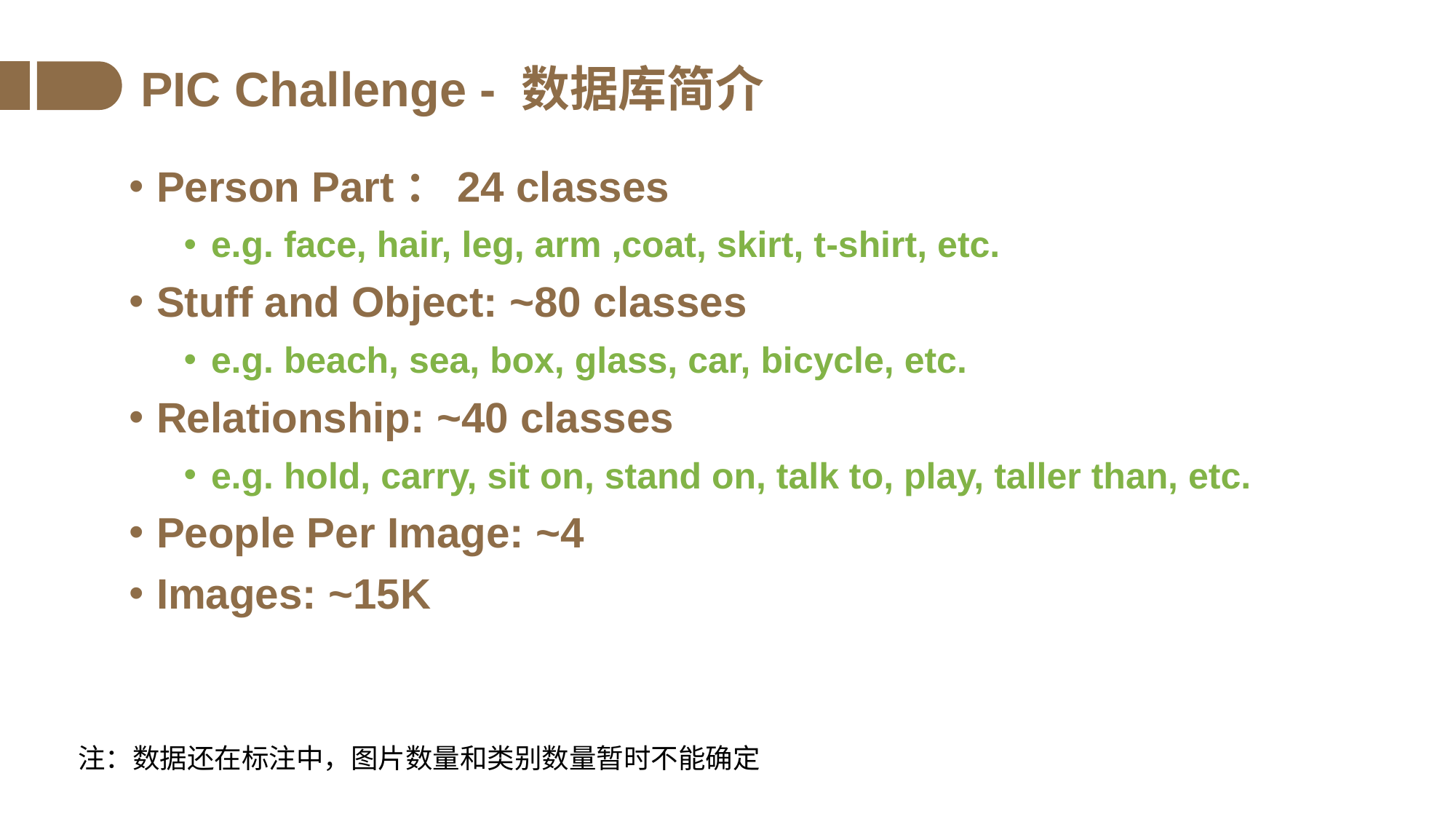

PIC Challenge - 数据库简介

Person Part：24 classes
e.g. face, hair, leg, arm ,coat, skirt, t-shirt, etc.
Stuff and Object: ~80 classes
e.g. beach, sea, box, glass, car, bicycle, etc.
Relationship: ~40 classes
e.g. hold, carry, sit on, stand on, talk to, play, taller than, etc.
People Per Image: ~4
Images: ~15K

注：数据还在标注中，图片数量和类别数量暂时不能确定